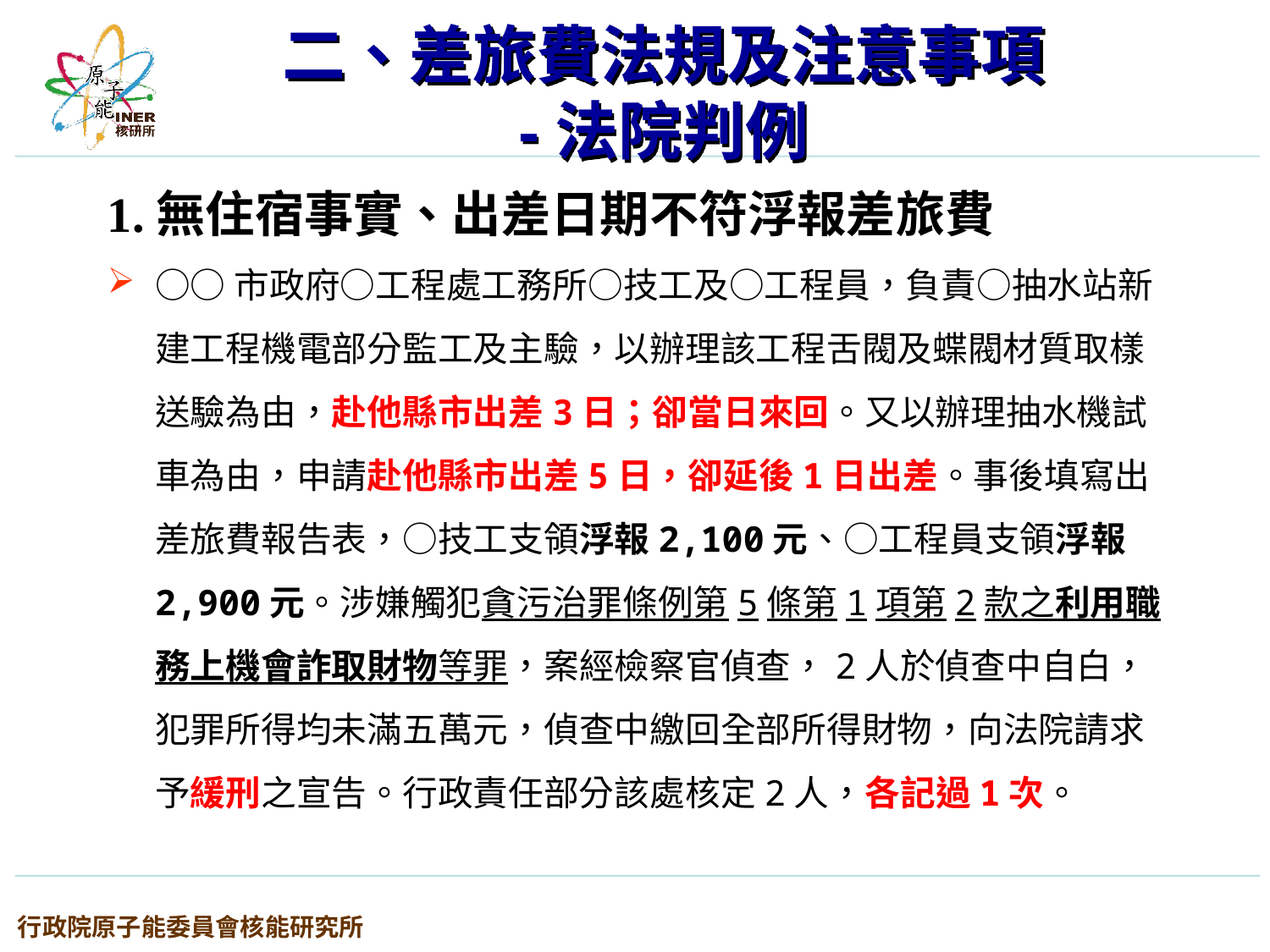

二、差旅費法規及注意事項
-法院判例
1.無住宿事實、出差日期不符浮報差旅費
○○市政府○工程處工務所○技工及○工程員，負責○抽水站新建工程機電部分監工及主驗，以辦理該工程舌閥及蝶閥材質取樣送驗為由，赴他縣市出差3日；卻當日來回。又以辦理抽水機試車為由，申請赴他縣市出差5日，卻延後1日出差。事後填寫出差旅費報告表，○技工支領浮報2,100元、○工程員支領浮報2,900元。涉嫌觸犯貪污治罪條例第5條第1項第2款之利用職務上機會詐取財物等罪，案經檢察官偵查，2人於偵查中自白，犯罪所得均未滿五萬元，偵查中繳回全部所得財物，向法院請求予緩刑之宣告。行政責任部分該處核定2人，各記過1次。